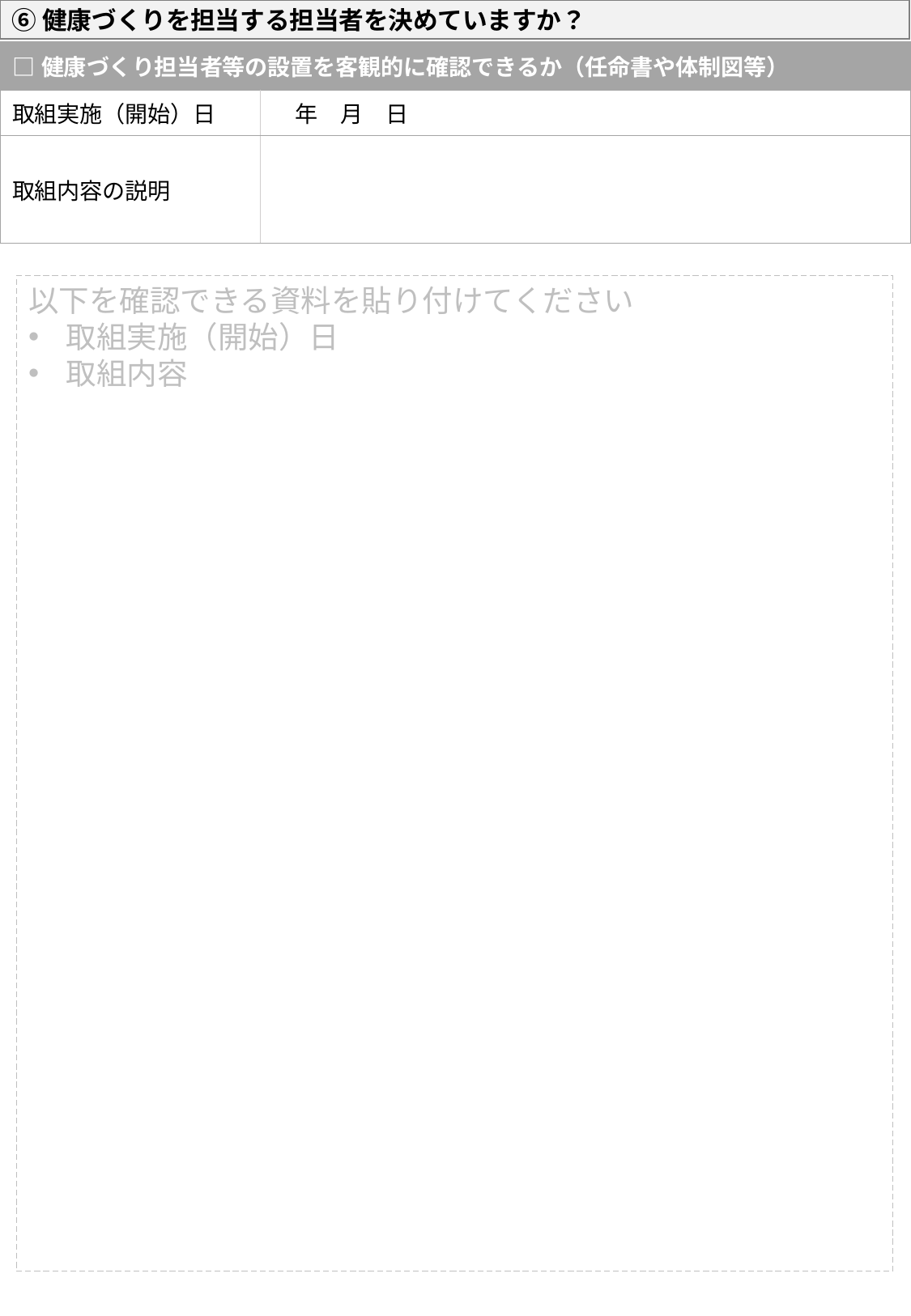

⑥健康づくりを担当する担当者を決めていますか？
| □健康づくり担当者等の設置を客観的に確認できるか（任命書や体制図等） |  |
| --- | --- |
| 取組実施（開始）日 | 年　月　日 |
| 取組内容の説明 |  |
事業所にて添付された資料の内容について詳しくご説明ください。
（ご自由に文言を変えてください。）
以下を確認できる資料を貼り付けてください
取組実施（開始）日
取組内容

担当者名はマスキングせずにご提出ください。